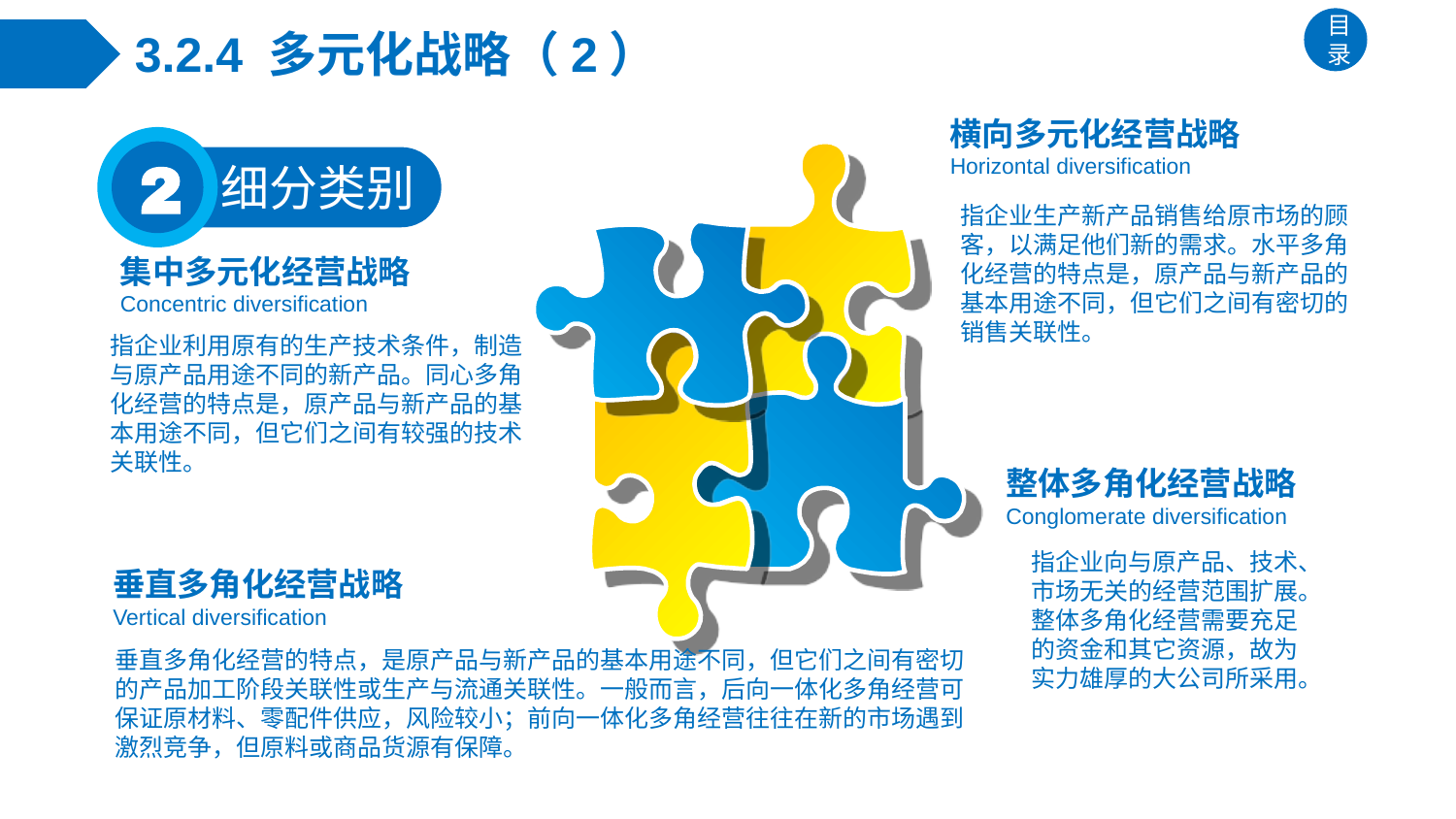

# 3.2.4 多元化战略（2）
目录
横向多元化经营战略
Horizontal diversification

2
细分类别

指企业生产新产品销售给原市场的顾客，以满足他们新的需求。水平多角化经营的特点是，原产品与新产品的基本用途不同，但它们之间有密切的销售关联性。
集中多元化经营战略
Concentric diversification
指企业利用原有的生产技术条件，制造与原产品用途不同的新产品。同心多角化经营的特点是，原产品与新产品的基本用途不同，但它们之间有较强的技术关联性。
整体多角化经营战略
Conglomerate diversification
指企业向与原产品、技术、市场无关的经营范围扩展。整体多角化经营需要充足的资金和其它资源，故为实力雄厚的大公司所采用。
垂直多角化经营战略
Vertical diversification
垂直多角化经营的特点，是原产品与新产品的基本用途不同，但它们之间有密切的产品加工阶段关联性或生产与流通关联性。一般而言，后向一体化多角经营可保证原材料、零配件供应，风险较小；前向一体化多角经营往往在新的市场遇到激烈竞争，但原料或商品货源有保障。